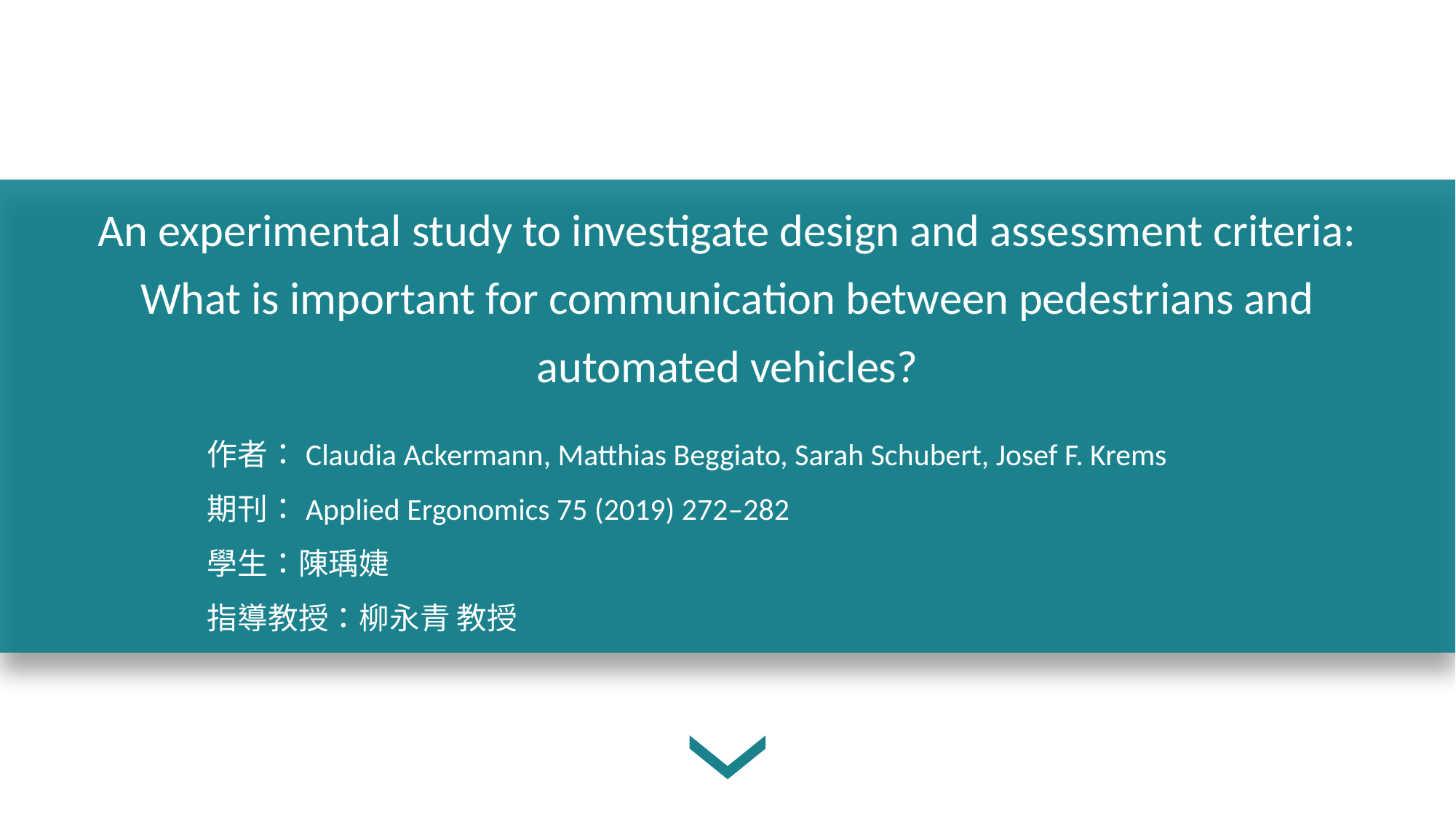

An experimental study to investigate design and assessment criteria: What is important for communication between pedestrians and automated vehicles?
作者：Claudia Ackermann, Matthias Beggiato, Sarah Schubert, Josef F. Krems
期刊：Applied Ergonomics 75 (2019) 272–282
學生：陳瑀婕
指導教授：柳永青 教授